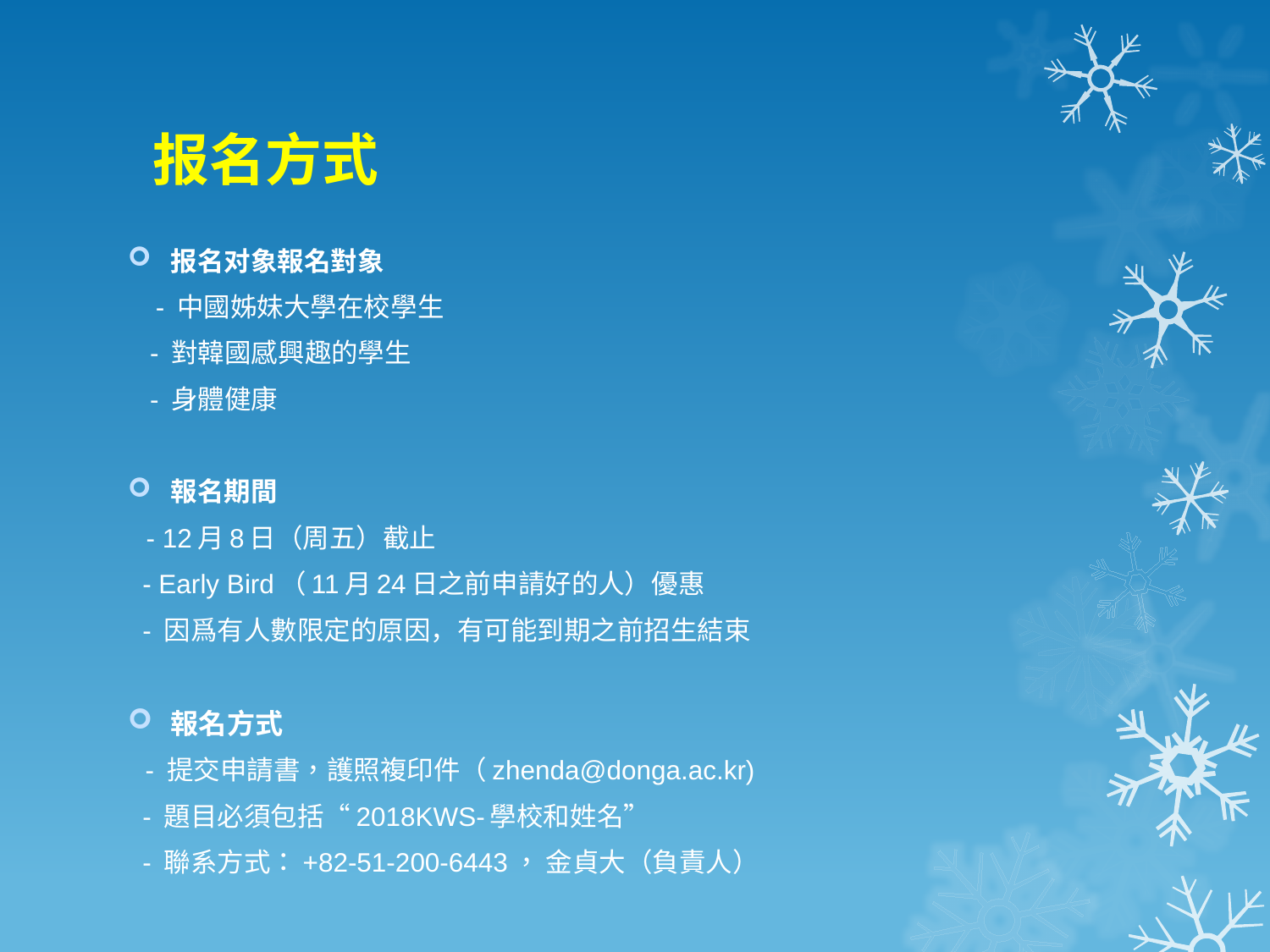

# 报名方式
报名对象報名對象
   - 中國姊妹大學在校學生
   - 對韓國感興趣的學生
   - 身體健康

報名期間
  - 12月8日（周五）截止
  - Early Bird（11月24日之前申請好的人）優惠
  - 因爲有人數限定的原因，有可能到期之前招生結束

報名方式
  - 提交申請書，護照複印件（zhenda@donga.ac.kr)
  - 題目必須包括“2018KWS-學校和姓名”
  - 聯系方式：+82-51-200-6443， 金貞大（負責人）